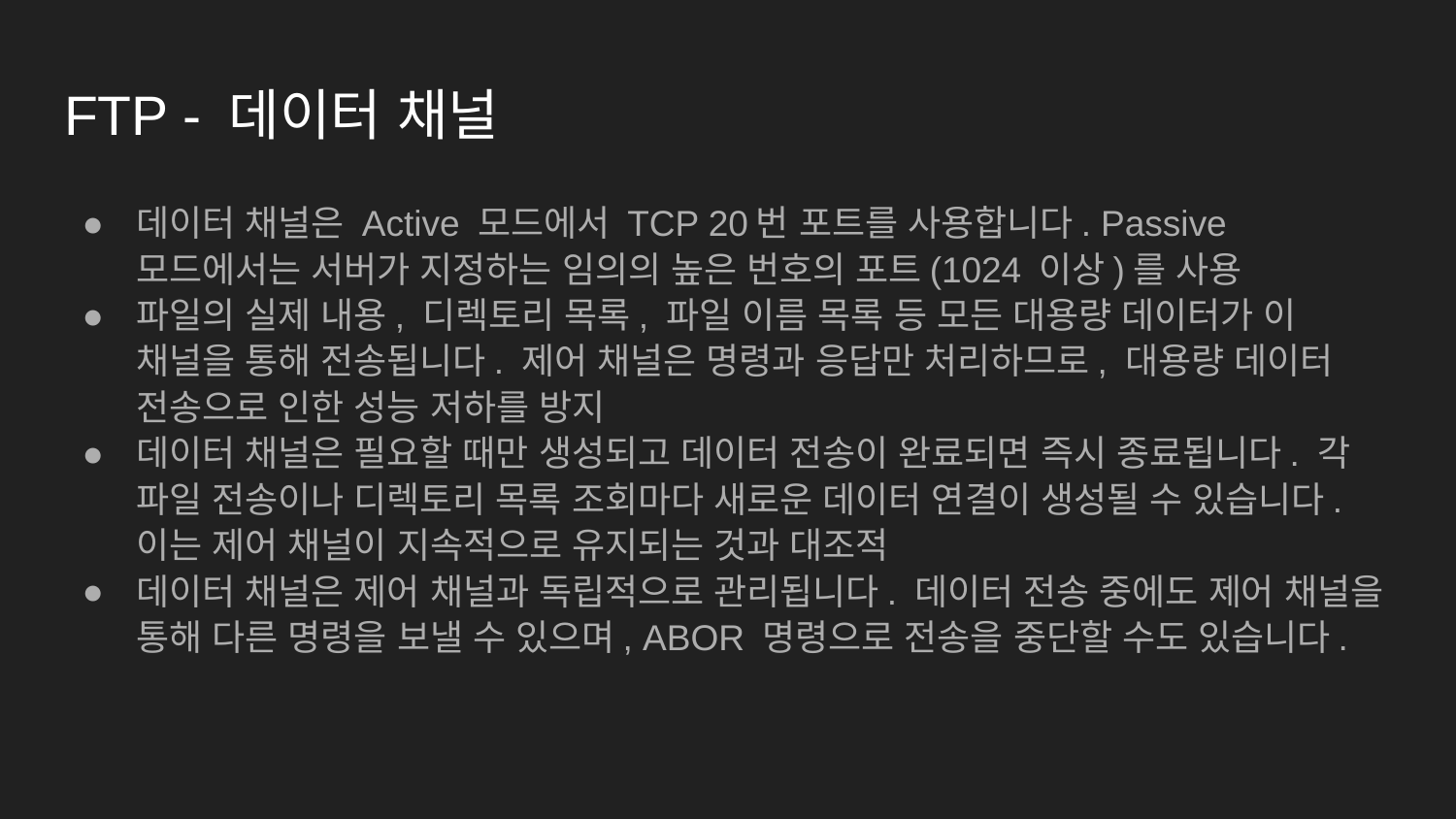

# FTP - 데이터 채널
데이터 채널은 Active 모드에서 TCP 20번 포트를 사용합니다. Passive 모드에서는 서버가 지정하는 임의의 높은 번호의 포트(1024 이상)를 사용
파일의 실제 내용, 디렉토리 목록, 파일 이름 목록 등 모든 대용량 데이터가 이 채널을 통해 전송됩니다. 제어 채널은 명령과 응답만 처리하므로, 대용량 데이터 전송으로 인한 성능 저하를 방지
데이터 채널은 필요할 때만 생성되고 데이터 전송이 완료되면 즉시 종료됩니다. 각 파일 전송이나 디렉토리 목록 조회마다 새로운 데이터 연결이 생성될 수 있습니다. 이는 제어 채널이 지속적으로 유지되는 것과 대조적
데이터 채널은 제어 채널과 독립적으로 관리됩니다. 데이터 전송 중에도 제어 채널을 통해 다른 명령을 보낼 수 있으며, ABOR 명령으로 전송을 중단할 수도 있습니다.